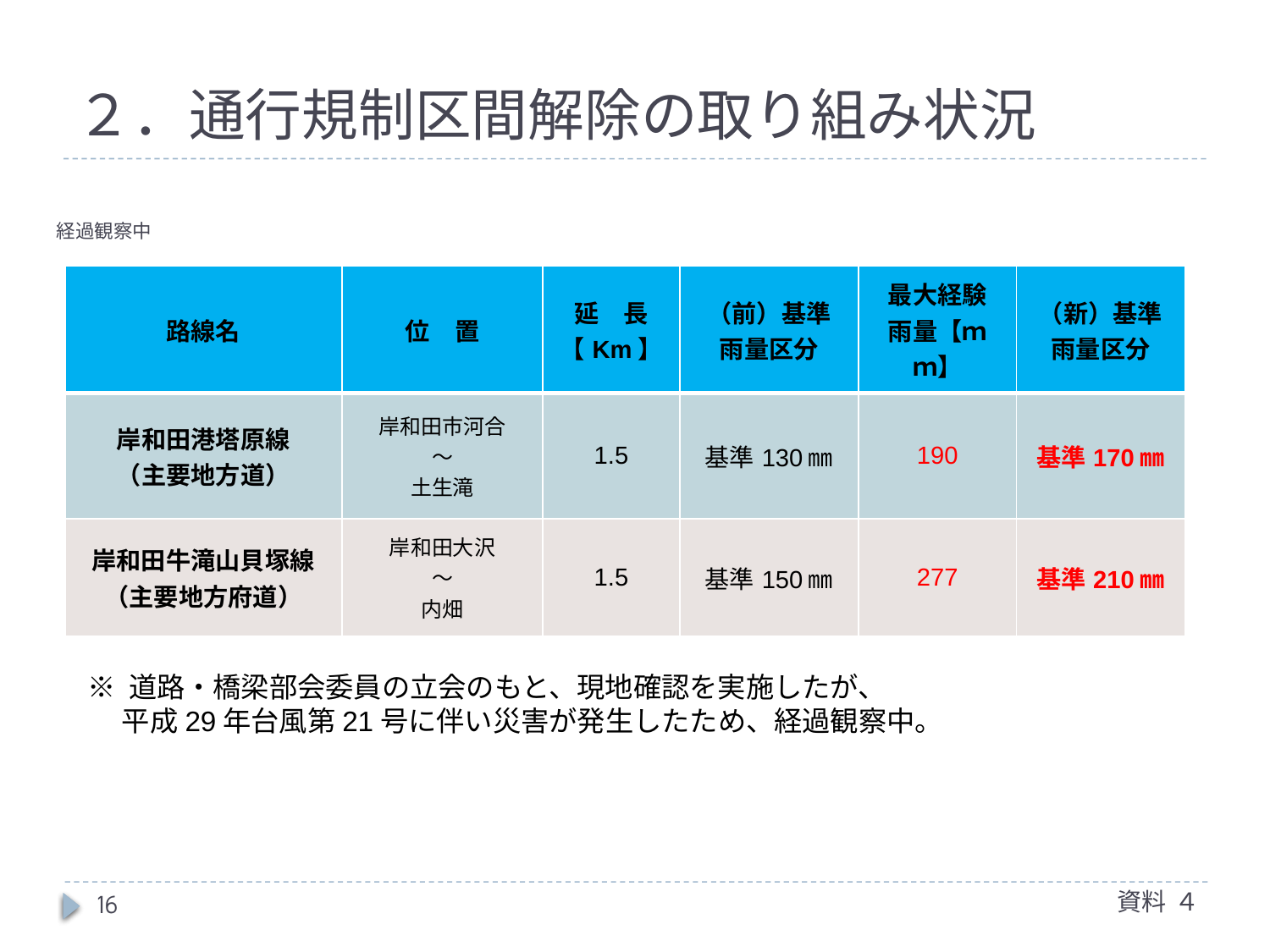

２．通行規制区間解除の取り組み状況
# 経過観察中
| 路線名 | 位　置 | 延　長 【Km】 | （前）基準 雨量区分 | 最大経験 雨量【ｍｍ】 | （新）基準 雨量区分 |
| --- | --- | --- | --- | --- | --- |
| 岸和田港塔原線 （主要地方道） | 岸和田市河合 ～ 土生滝 | 1.5 | 基準130㎜ | 190 | 基準170㎜ |
| 岸和田牛滝山貝塚線 （主要地方府道） | 岸和田大沢 ～ 内畑 | 1.5 | 基準150㎜ | 277 | 基準210㎜ |
※ 道路・橋梁部会委員の立会のもと、現地確認を実施したが、
　 平成29年台風第21号に伴い災害が発生したため、経過観察中。
資料 ４
16